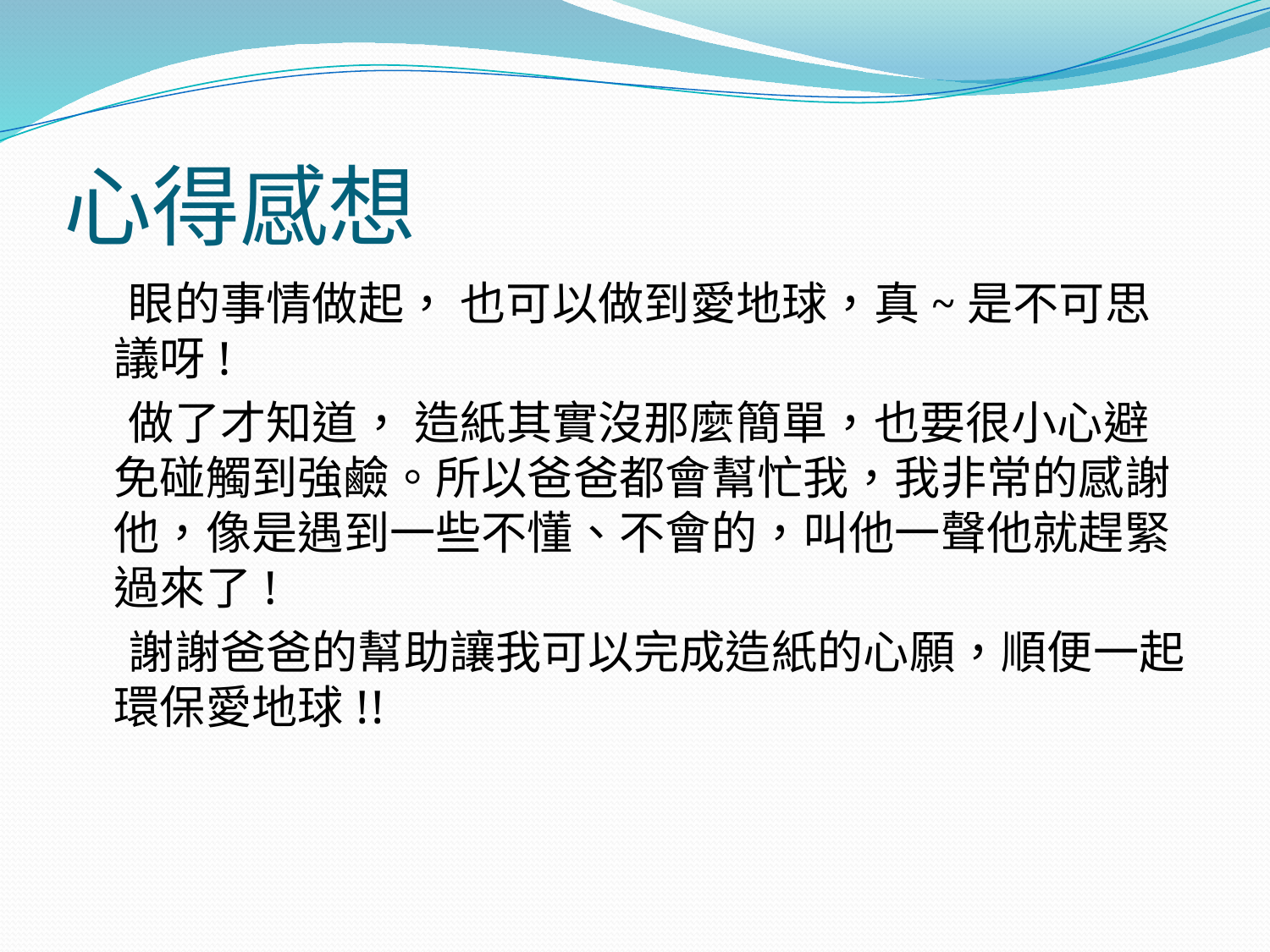

# 心得感想
    眼的事情做起， 也可以做到愛地球，真~是不可思議呀!
    做了才知道， 造紙其實沒那麼簡單，也要很小心避免碰觸到強鹼。所以爸爸都會幫忙我，我非常的感謝他，像是遇到一些不懂、不會的，叫他一聲他就趕緊過來了!
    謝謝爸爸的幫助讓我可以完成造紙的心願，順便一起環保愛地球!!